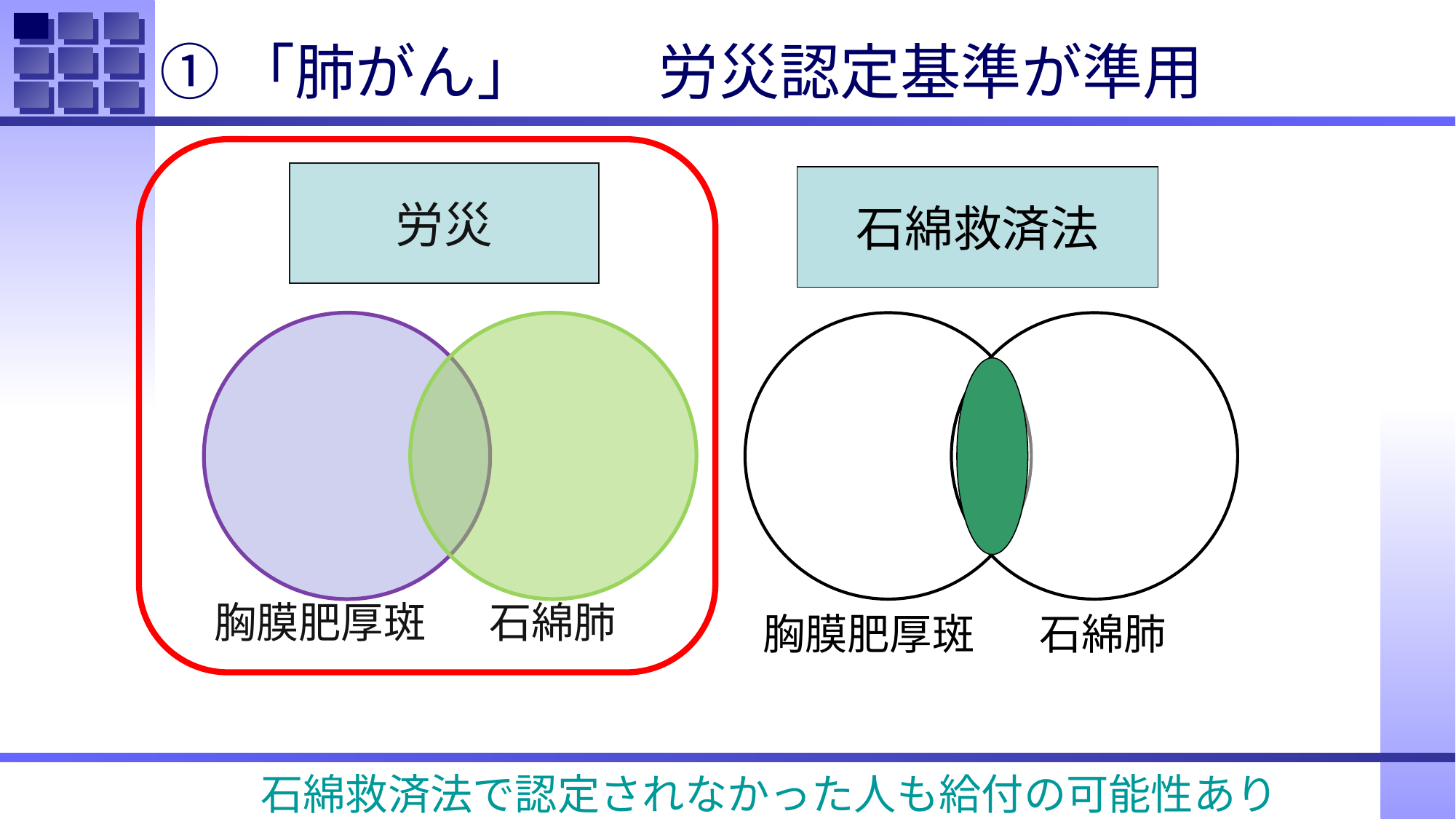

# ①「肺がん」　　労災認定基準が準用

労災
石綿救済法

胸膜肥厚斑
石綿肺
胸膜肥厚斑
石綿肺
石綿救済法で認定されなかった人も給付の可能性あり